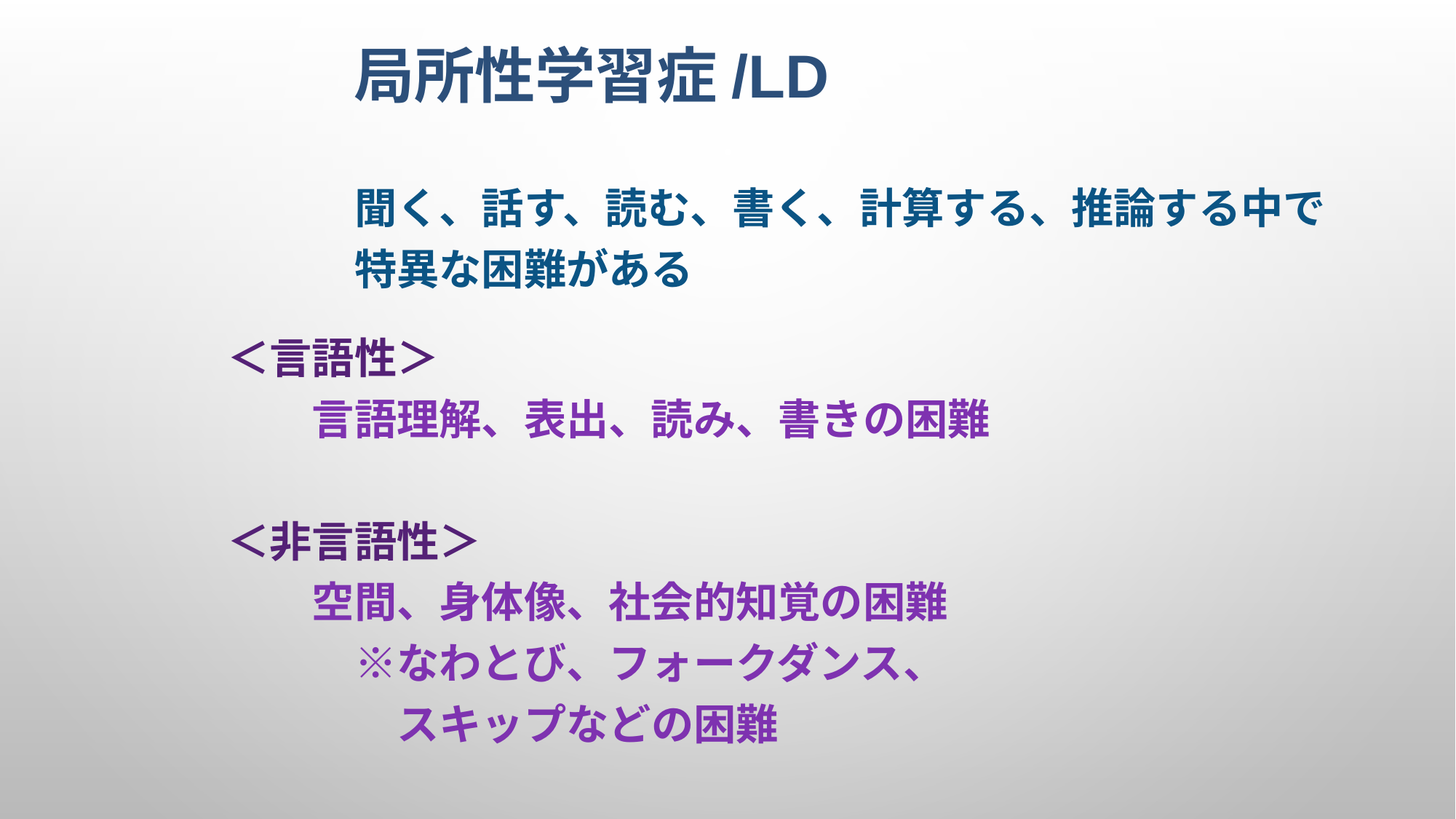

# 局所性学習症/LD
　　　聞く、話す、読む、書く、計算する、推論する中で
　　　特異な困難がある

＜言語性＞
　　言語理解、表出、読み、書きの困難

＜非言語性＞
　　空間、身体像、社会的知覚の困難
　　　※なわとび、フォークダンス、
　　　　スキップなどの困難